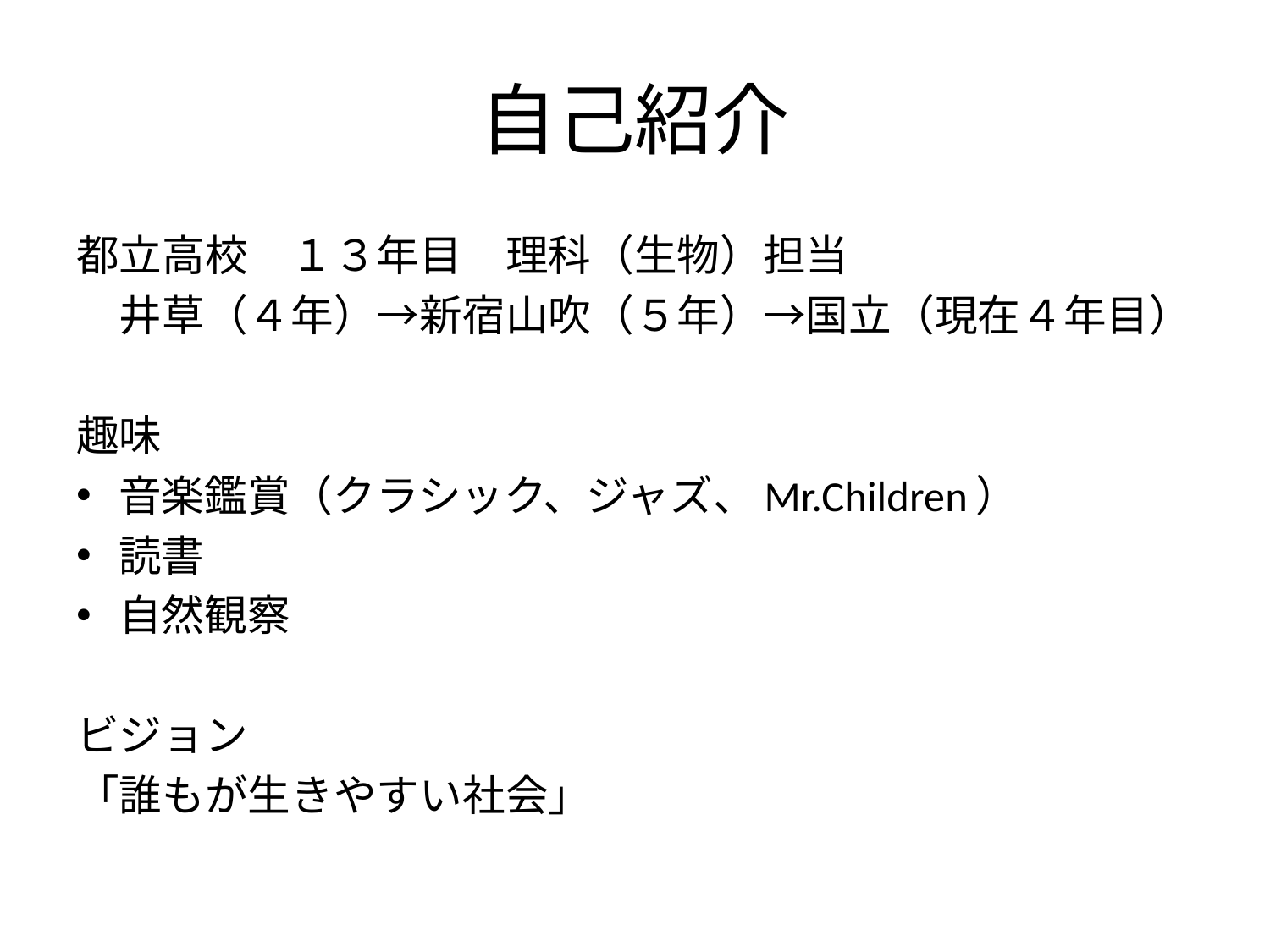

# 自己紹介
都立高校　１３年目　理科（生物）担当
　井草（４年）→新宿山吹（５年）→国立（現在４年目）

趣味
音楽鑑賞（クラシック、ジャズ、Mr.Children）
読書
自然観察

ビジョン
「誰もが生きやすい社会」